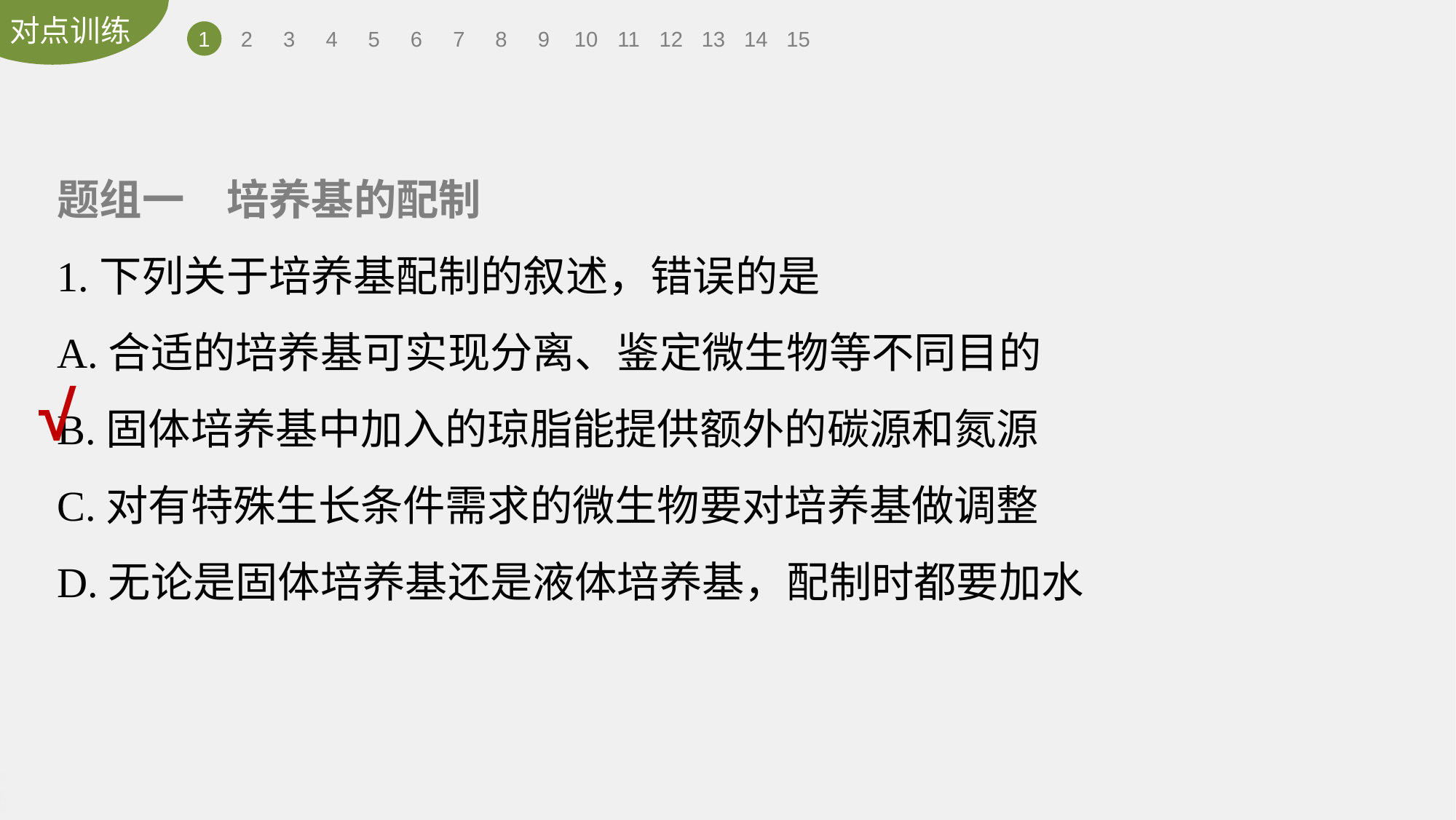

1
2
3
4
5
6
7
8
9
10
11
12
13
14
15
题组一　培养基的配制
1.下列关于培养基配制的叙述，错误的是
A.合适的培养基可实现分离、鉴定微生物等不同目的
B.固体培养基中加入的琼脂能提供额外的碳源和氮源
C.对有特殊生长条件需求的微生物要对培养基做调整
D.无论是固体培养基还是液体培养基，配制时都要加水
√